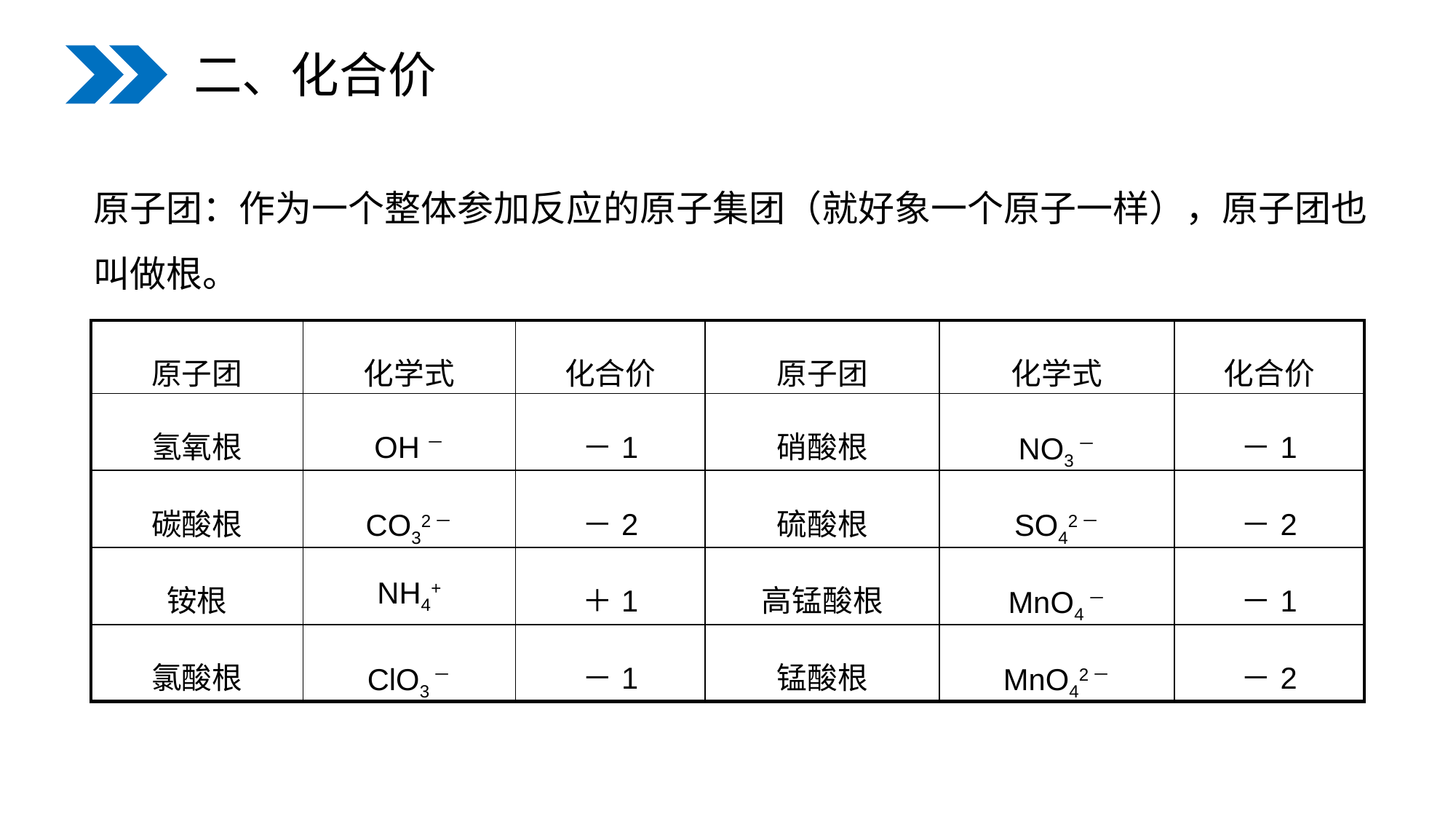

二、化合价
原子团：作为一个整体参加反应的原子集团（就好象一个原子一样），原子团也叫做根。
| 原子团 | 化学式 | 化合价 | 原子团 | 化学式 | 化合价 |
| --- | --- | --- | --- | --- | --- |
| 氢氧根 | OH－ | －1 | 硝酸根 | NO3－ | －1 |
| 碳酸根 | CO32－ | －2 | 硫酸根 | SO42－ | －2 |
| 铵根 | NH4+ | ＋1 | 高锰酸根 | MnO4－ | －1 |
| 氯酸根 | ClO3－ | －1 | 锰酸根 | MnO42－ | －2 |